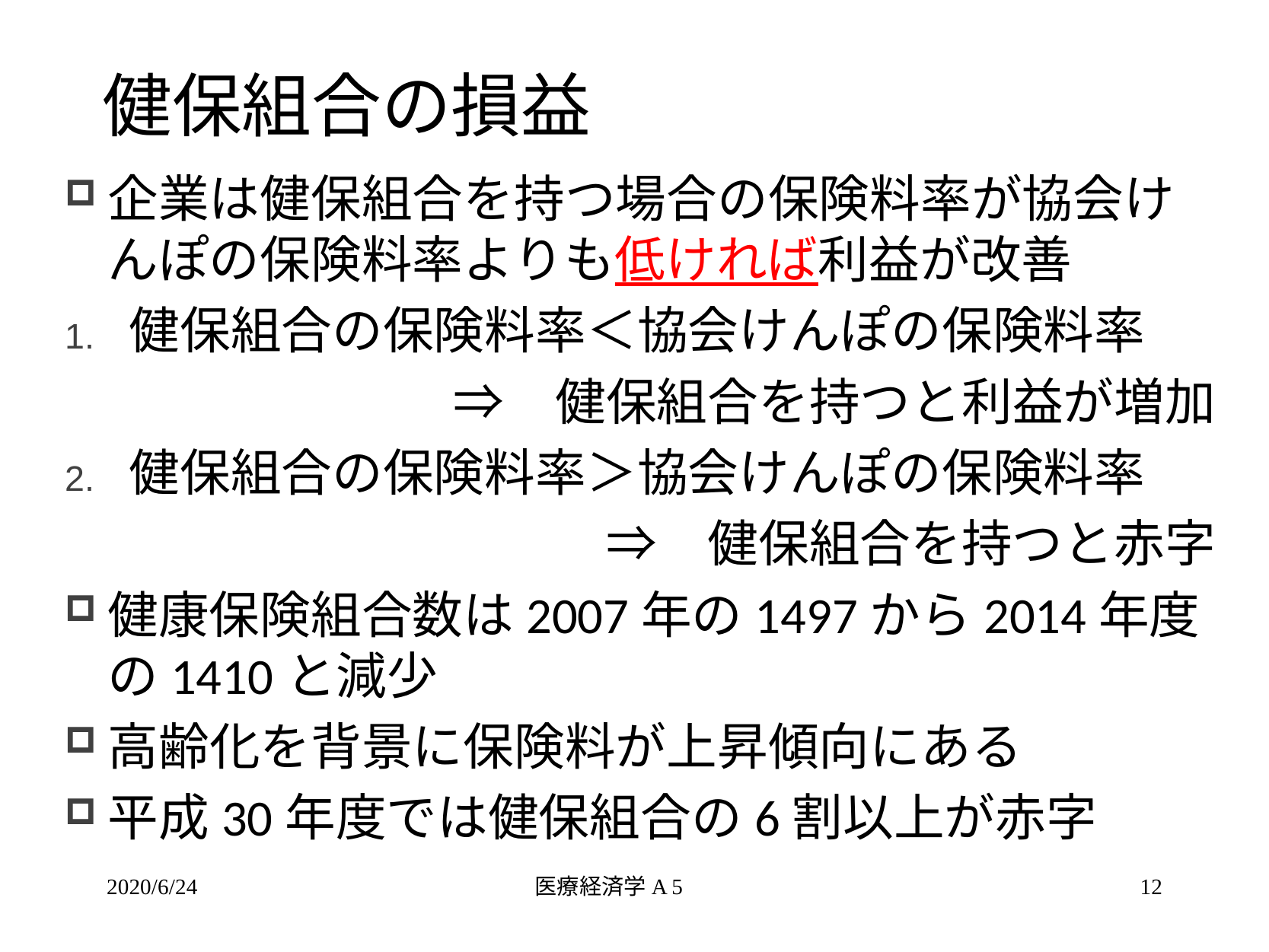

# 健保組合の損益
企業は健保組合を持つ場合の保険料率が協会けんぽの保険料率よりも低ければ利益が改善
健保組合の保険料率＜協会けんぽの保険料率
　⇒　健保組合を持つと利益が増加
健保組合の保険料率＞協会けんぽの保険料率
　⇒　健保組合を持つと赤字
健康保険組合数は2007年の1497から2014年度の1410と減少
高齢化を背景に保険料が上昇傾向にある
平成30年度では健保組合の6割以上が赤字

2020/6/24
医療経済学A 5
12